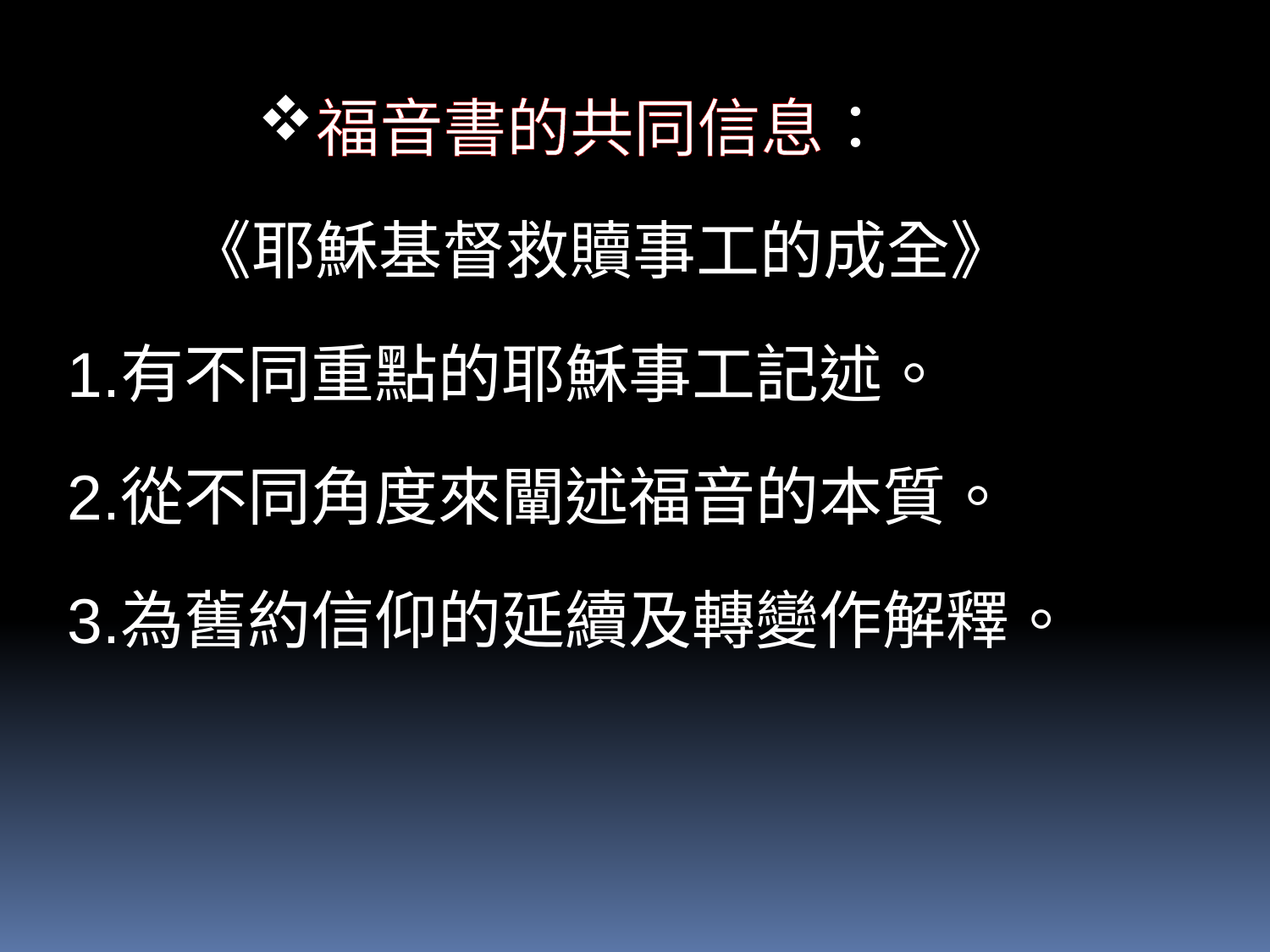

福音書的共同信息：
   《耶穌基督救贖事工的成全》
有不同重點的耶穌事工記述。
從不同角度來闡述福音的本質。
為舊約信仰的延續及轉變作解釋。